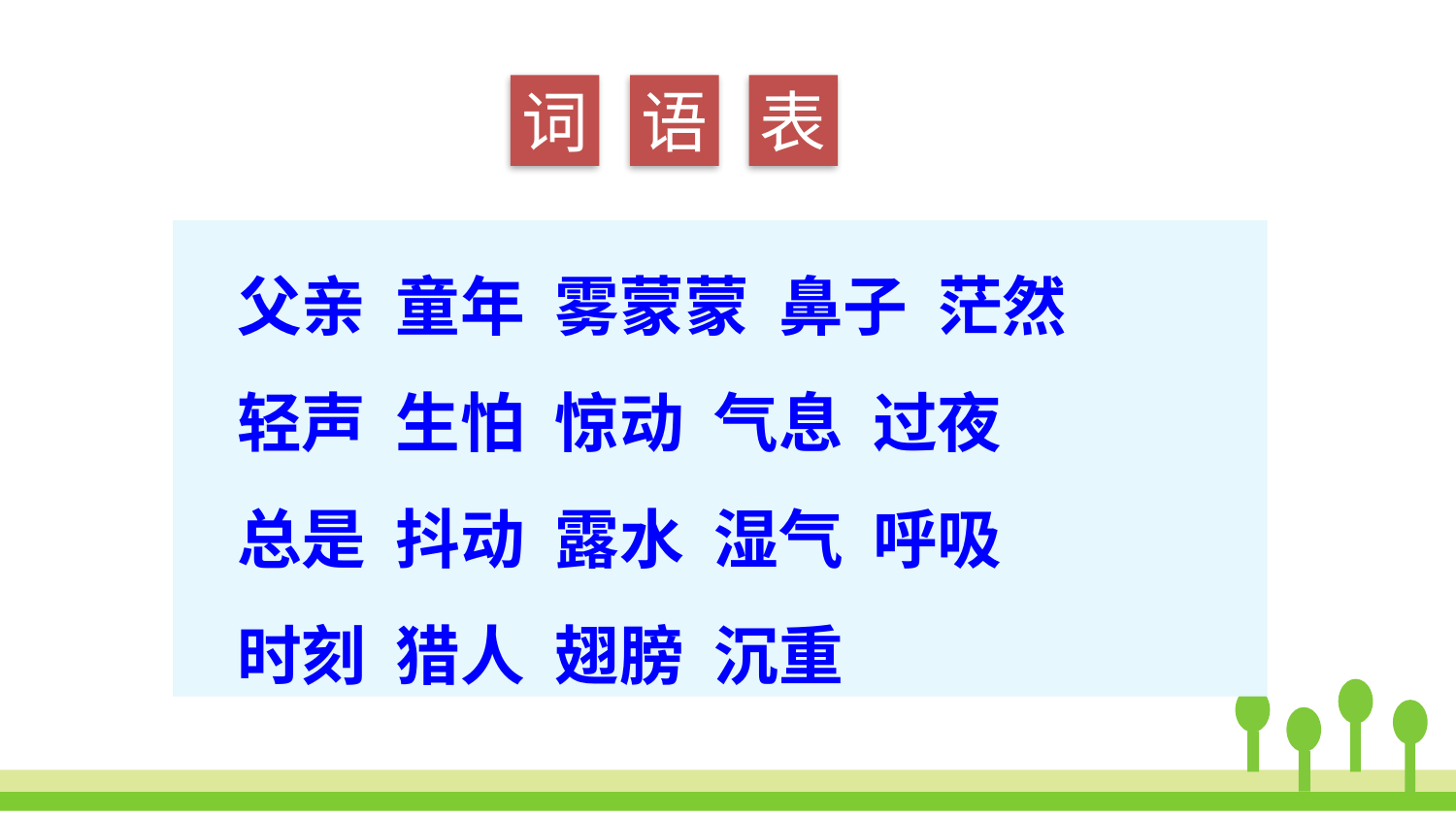

词
语
表
父亲  童年  雾蒙蒙  鼻子  茫然
轻声  生怕  惊动  气息  过夜
总是  抖动  露水  湿气  呼吸
时刻  猎人  翅膀  沉重